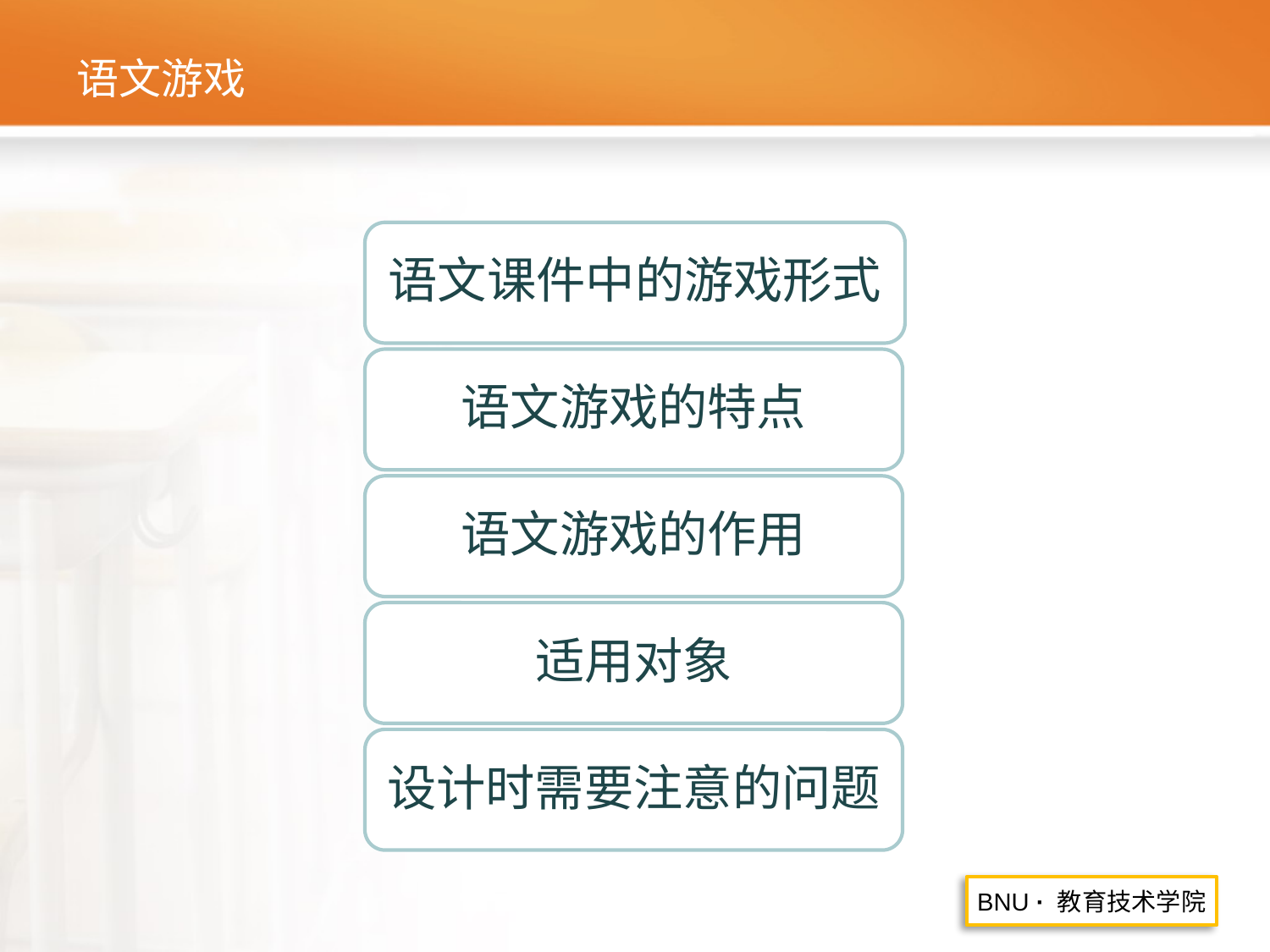

# 语文游戏
语文课件中的游戏形式
语文游戏的特点
语文游戏的作用
适用对象
设计时需要注意的问题